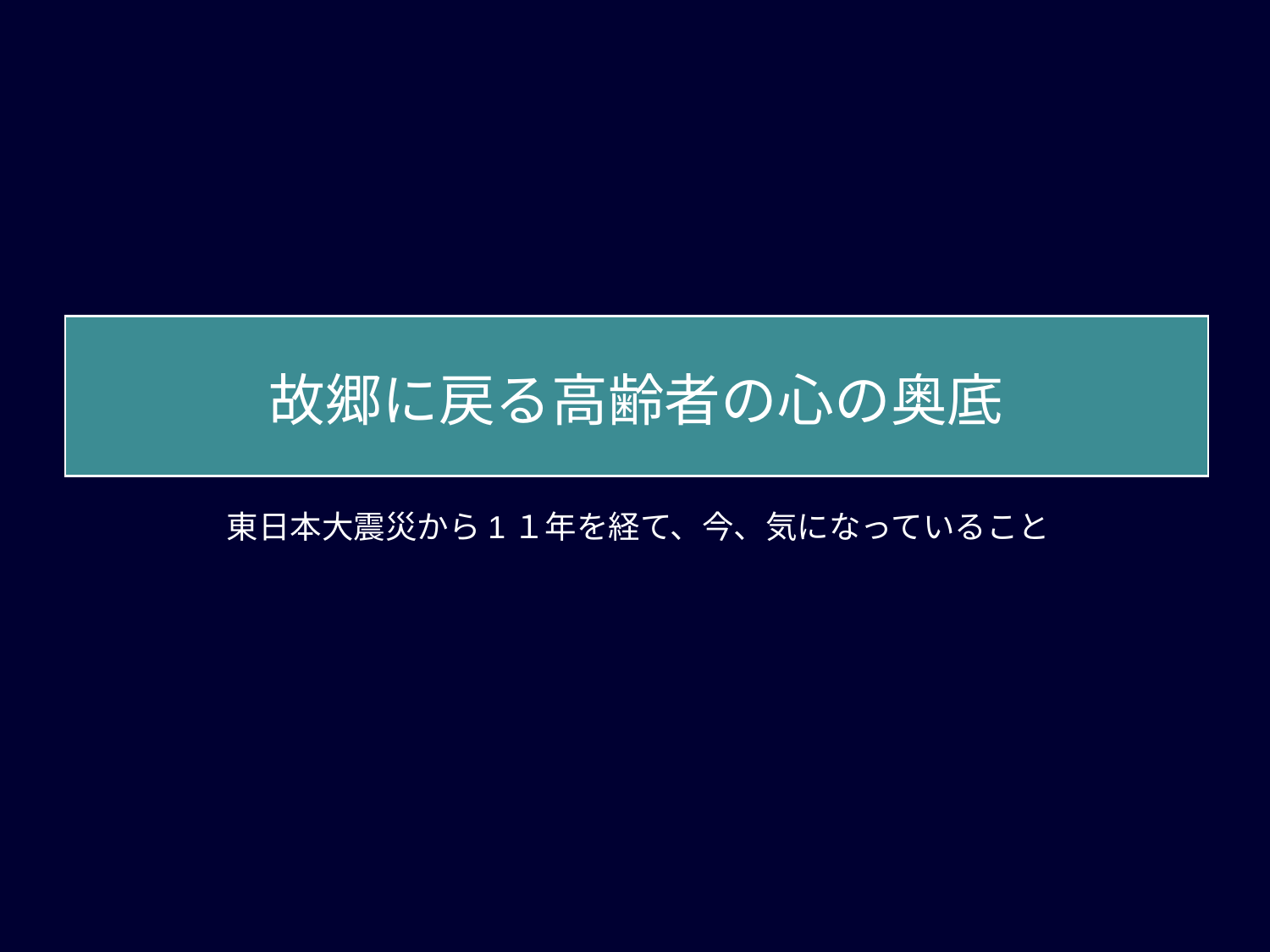

故郷に戻る高齢者の心の奥底
東日本大震災から1１年を経て、今、気になっていること